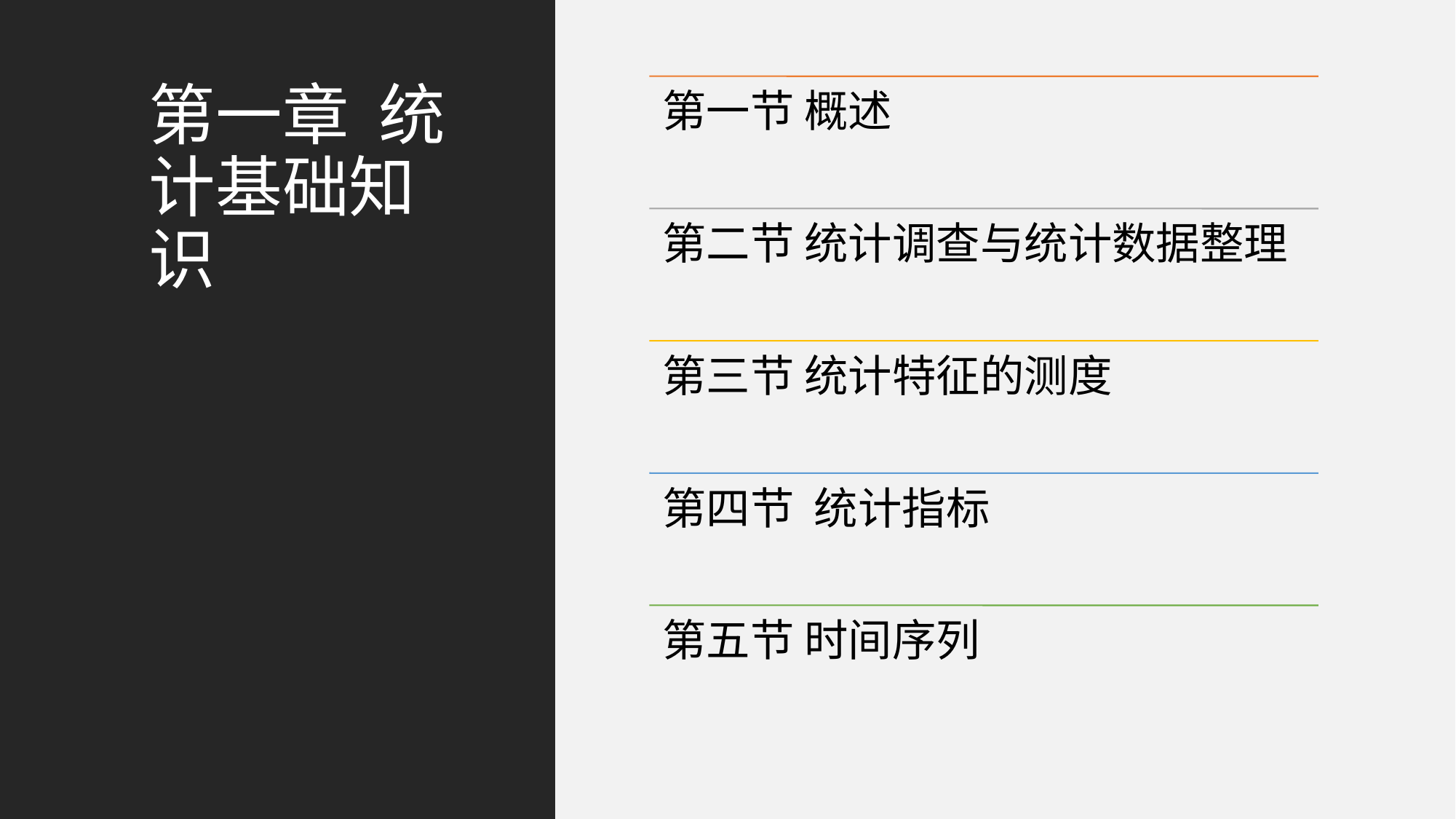

# 第一章  统计基础知识
第一节 概述
第二节 统计调查与统计数据整理
第三节 统计特征的测度
第四节  统计指标
第五节 时间序列